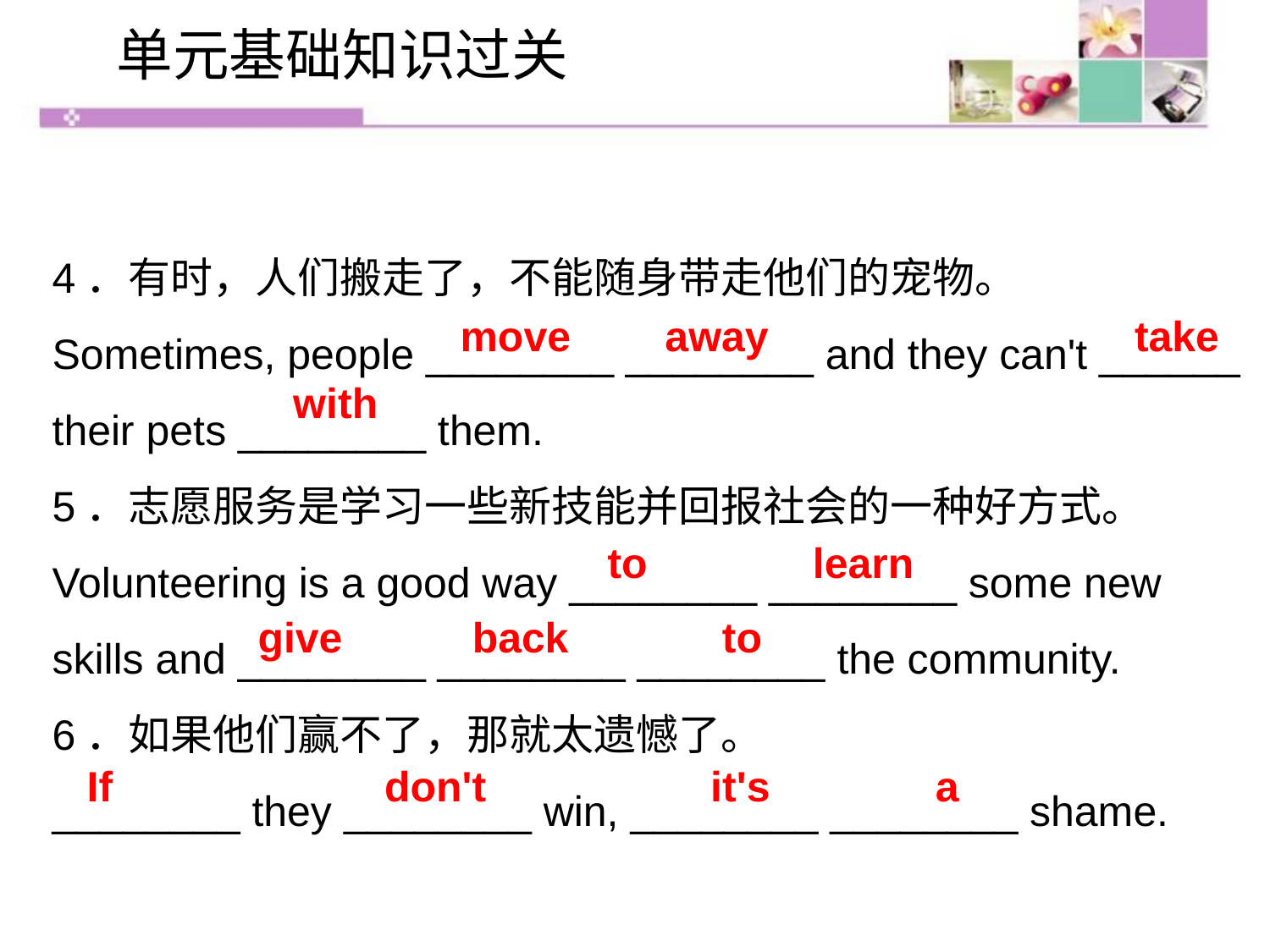

单元基础知识过关
4．有时，人们搬走了，不能随身带走他们的宠物。
Sometimes, people ________ ________ and they can't ______ their pets ________ them.
5．志愿服务是学习一些新技能并回报社会的一种好方式。
Volunteering is a good way ________ ________ some new skills and ________ ________ ________ the community.
6．如果他们赢不了，那就太遗憾了。
________ they ________ win, ________ ________ shame.
move        away                               take
with
to              learn
give           back             to
If                       don't                   it's              a